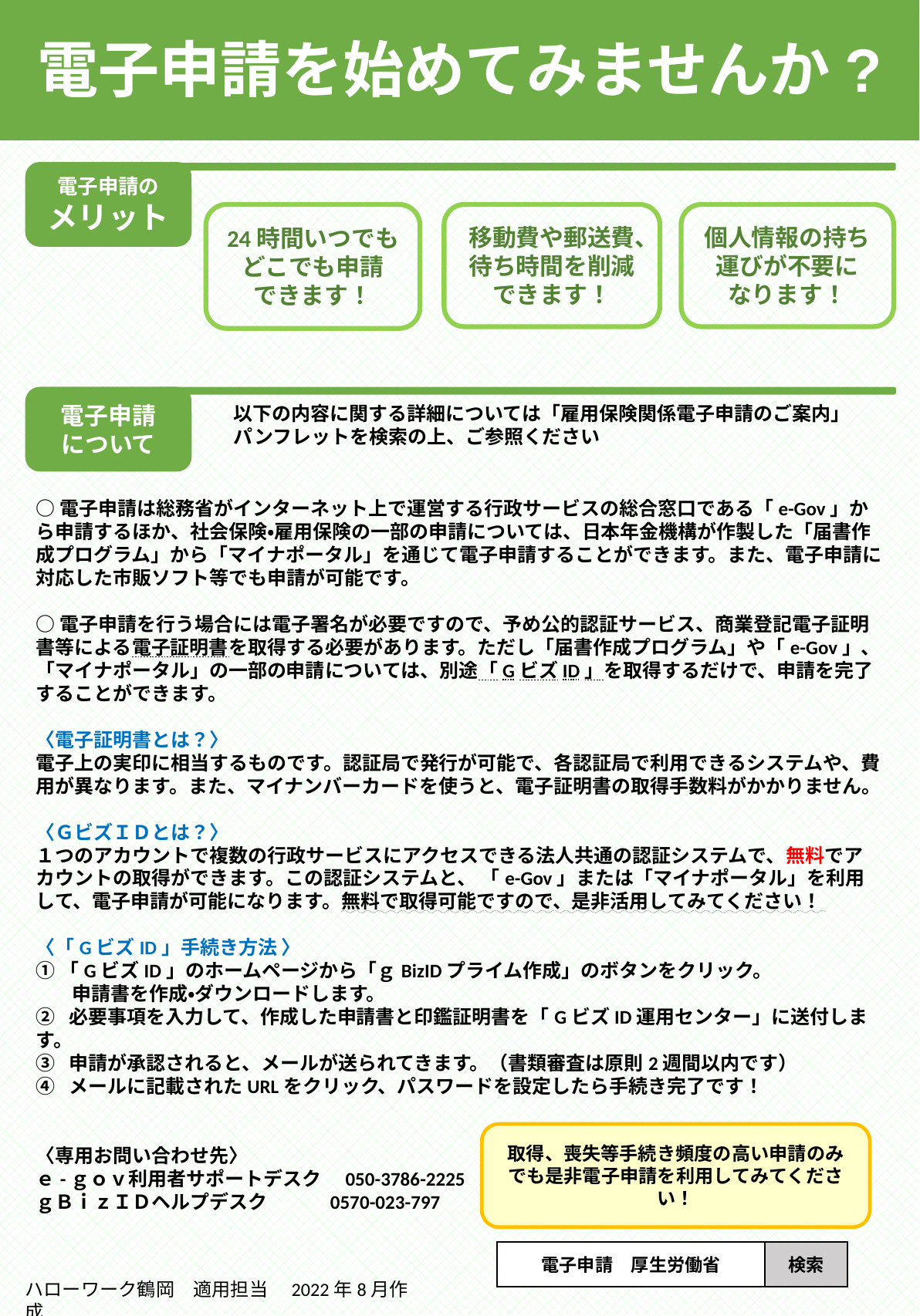

電子申請を始めてみませんか?
電子申請の
メリット

24時間いつでもどこでも申請
できます！
移動費や郵送費、待ち時間を削減できます！
個人情報の持ち運びが不要に
なります！
電子申請
について

以下の内容に関する詳細については「雇用保険関係電子申請のご案内」
パンフレットを検索の上、ご参照ください
○電子申請は総務省がインターネット上で運営する行政サービスの総合窓口である「e-Gov」から申請するほか、社会保険・雇用保険の一部の申請については、日本年金機構が作製した「届書作成プログラム」から「マイナポータル」を通じて電子申請することができます。また、電子申請に対応した市販ソフト等でも申請が可能です。

○電子申請を行う場合には電子署名が必要ですので、予め公的認証サービス、商業登記電子証明書等による電子証明書を取得する必要があります。ただし「届書作成プログラム」や「e-Gov」、「マイナポータル」の一部の申請については、別途「GビズID」を取得するだけで、申請を完了することができます。

〈電子証明書とは？〉
電子上の実印に相当するものです。認証局で発行が可能で、各認証局で利用できるシステムや、費用が異なります。また、マイナンバーカードを使うと、電子証明書の取得手数料がかかりません。

〈ＧビズＩＤとは？〉
１つのアカウントで複数の行政サービスにアクセスできる法人共通の認証システムで、無料でアカウントの取得ができます。この認証システムと、 「e-Gov」または「マイナポータル」を利用して、電子申請が可能になります。無料で取得可能ですので、是非活用してみてください！

〈「GビズID」手続き方法 〉
①「GビズID」のホームページから「ｇBizIDプライム作成」のボタンをクリック。
       申請書を作成・ダウンロードします。
②  必要事項を入力して、作成した申請書と印鑑証明書を「GビズID運用センター」に送付します。
③  申請が承認されると、メールが送られてきます。（書類審査は原則2週間以内です）
④  メールに記載されたURLをクリック、パスワードを設定したら手続き完了です！

〈専用お問い合わせ先〉
ｅ-ｇｏｖ利用者サポートデスク　050-3786-2225
ｇＢｉｚＩＤヘルプデスク　　　0570-023-797
取得、喪失等手続き頻度の高い申請のみでも是非電子申請を利用してみてください！
検索
電子申請　厚生労働省
ハローワーク鶴岡　適用担当　2022年8月作成